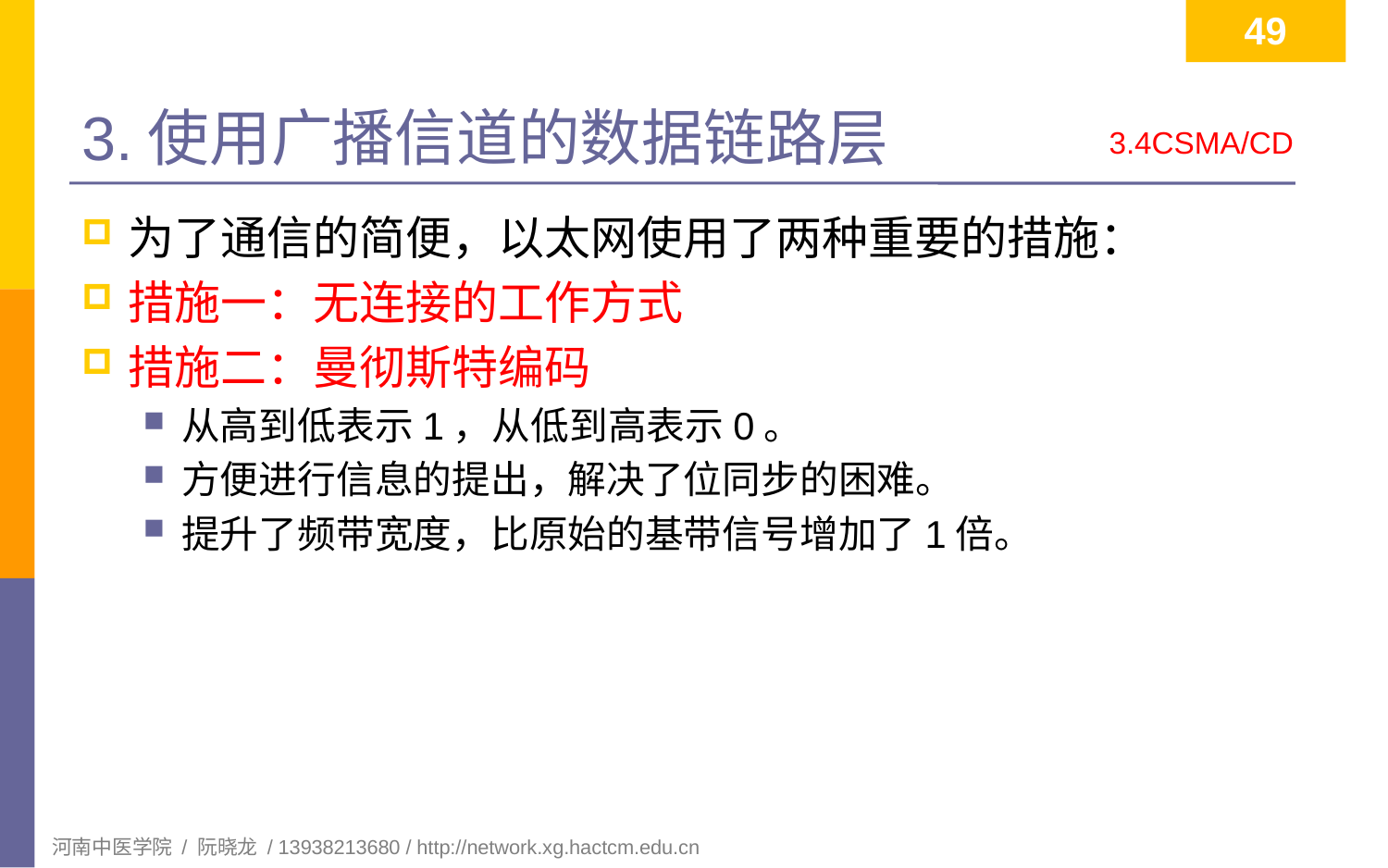

49
# 3.使用广播信道的数据链路层
3.4CSMA/CD
为了通信的简便，以太网使用了两种重要的措施：
措施一：无连接的工作方式
措施二：曼彻斯特编码
从高到低表示1，从低到高表示0。
方便进行信息的提出，解决了位同步的困难。
提升了频带宽度，比原始的基带信号增加了1倍。